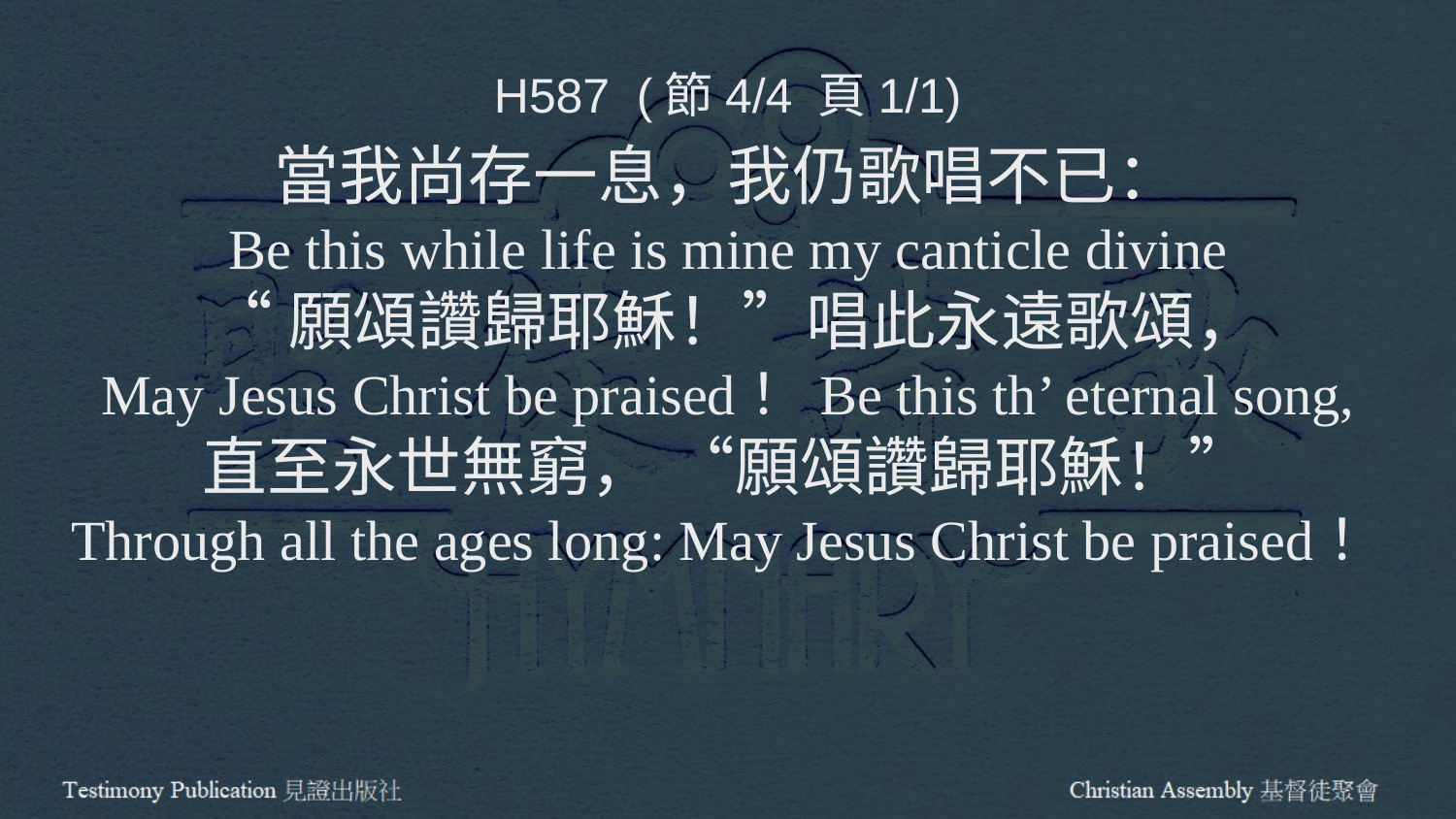

H587  (節4/4 頁1/1)
當我尚存一息，我仍歌唱不已：
Be this while life is mine my canticle divine
 “願頌讚歸耶穌！”唱此永遠歌頌，
May Jesus Christ be praised！Be this th’ eternal song,
直至永世無窮， “願頌讚歸耶穌！”
Through all the ages long: May Jesus Christ be praised！